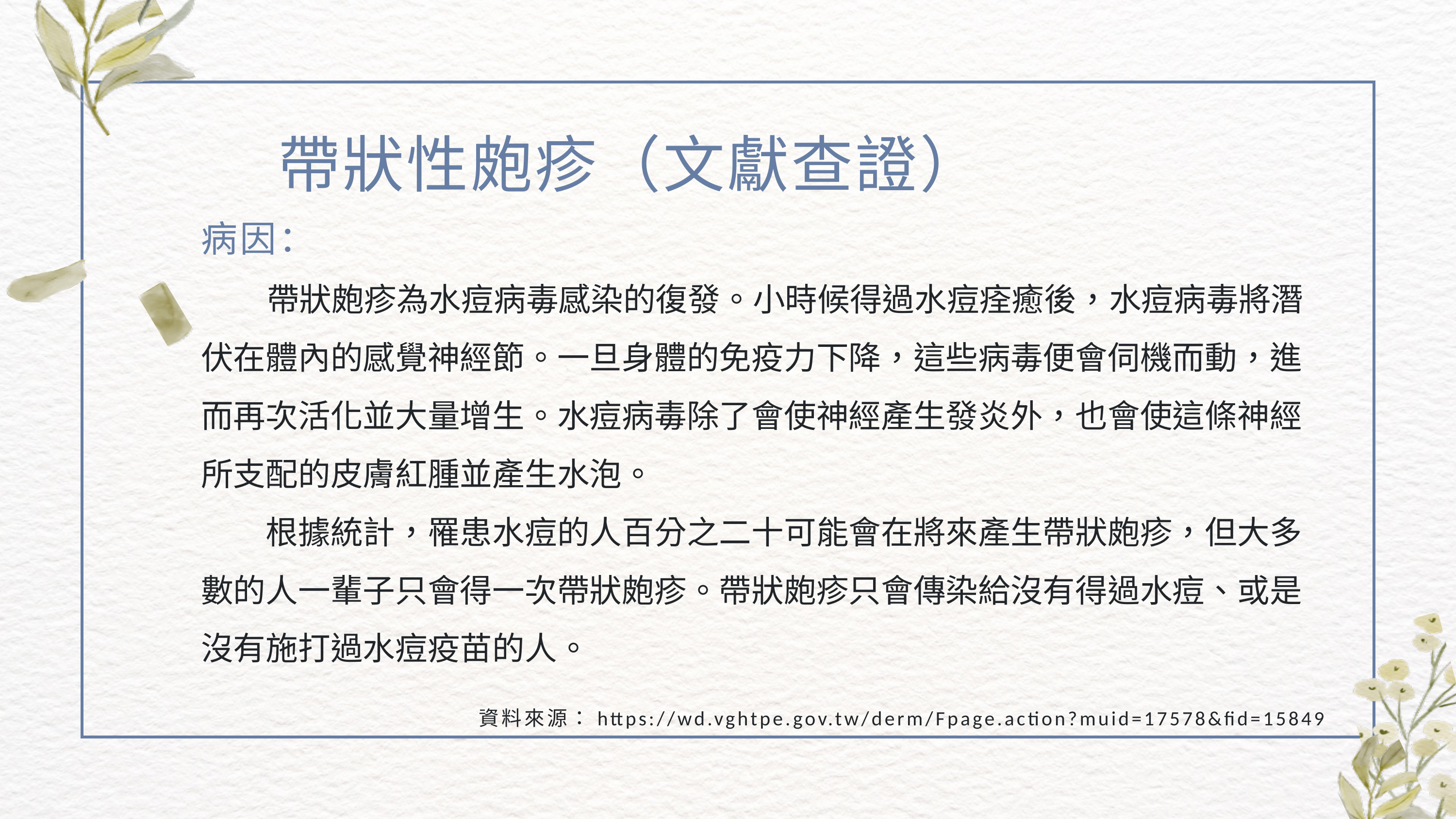

帶狀性皰疹（文獻查證）
病因：
        帶狀皰疹為水痘病毒感染的復發。小時候得過水痘痊癒後，水痘病毒將潛伏在體內的感覺神經節。一旦身體的免疫力下降，這些病毒便會伺機而動，進而再次活化並大量增生。水痘病毒除了會使神經產生發炎外，也會使這條神經所支配的皮膚紅腫並產生水泡。
　　根據統計，罹患水痘的人百分之二十可能會在將來產生帶狀皰疹，但大多數的人一輩子只會得一次帶狀皰疹。帶狀皰疹只會傳染給沒有得過水痘、或是沒有施打過水痘疫苗的人。

資料來源：https://wd.vghtpe.gov.tw/derm/Fpage.action?muid=17578&fid=15849